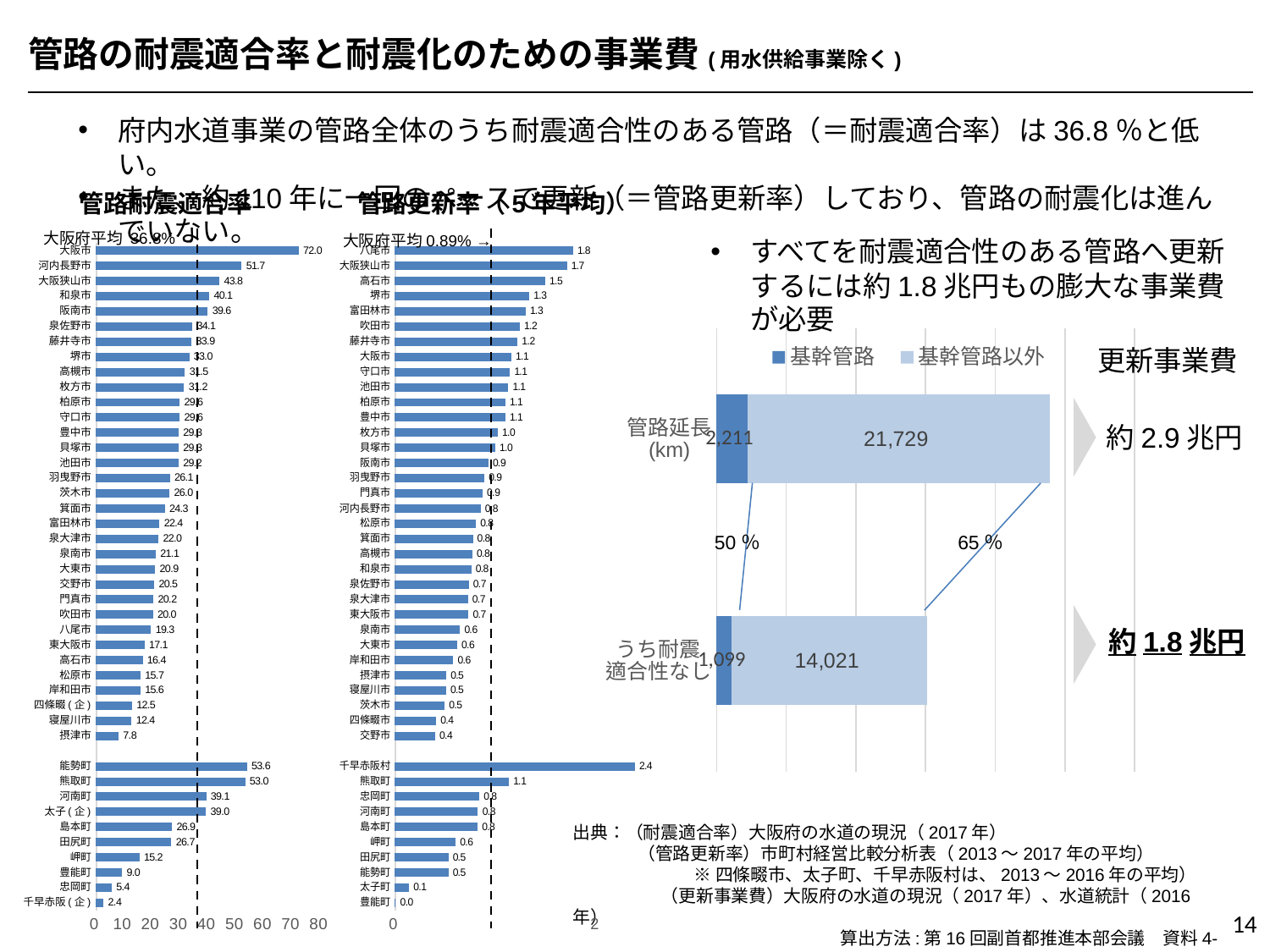

管路の耐震適合率と耐震化のための事業費(用水供給事業除く)
府内水道事業の管路全体のうち耐震適合性のある管路（＝耐震適合率）は36.8％と低い。
また、約110年に一回のペースで更新（＝管路更新率）しており、管路の耐震化は進んでいない。
管路更新率（5年平均）
管路耐震適合率
大阪府平均 36.8% →
大阪府平均0.89% →
すべてを耐震適合性のある管路へ更新するには約1.8兆円もの膨大な事業費が必要

### Chart

| Category | 耐震適合率 |
|---|---|
| 千早赤阪(企) | 2.4478719964006017 |
| 忠岡町 | 5.35277754362303 |
| 豊能町 | 9.042986741775705 |
| 岬町 | 15.244529869726446 |
| 田尻町 | 26.65428316406533 |
| 島本町 | 26.888357462943812 |
| 太子(企) | 38.99627416168638 |
| 河南町 | 39.05879184690219 |
| 熊取町 | 53.00166039575305 |
| 能勢町 | 53.58837156659233 |
|  | None |
| 摂津市 | 7.784499007207714 |
| 寝屋川市 | 12.426881245140205 |
| 四條畷(企) | 12.538016727360038 |
| 岸和田市 | 15.598970000095319 |
| 松原市 | 15.659921538905419 |
| 高石市 | 16.395066278172543 |
| 東大阪市 | 17.05053166862152 |
| 八尾市 | 19.336040365340164 |
| 吹田市 | 20.03190648880575 |
| 門真市 | 20.241616589345206 |
| 交野市 | 20.494496176311667 |
| 大東市 | 20.885018241732375 |
| 泉南市 | 21.064026984319923 |
| 泉大津市 | 22.022342729032136 |
| 富田林市 | 22.402602664246587 |
| 箕面市 | 24.270785450628452 |
| 茨木市 | 25.955614651597177 |
| 羽曳野市 | 26.0977650397251 |
| 池田市 | 29.19539573095628 |
| 貝塚市 | 29.269990498045352 |
| 豊中市 | 29.29911067521987 |
| 守口市 | 29.552406020541643 |
| 柏原市 | 29.567882483974735 |
| 枚方市 | 31.174348071004616 |
| 高槻市 | 31.463675113938276 |
| 堺市 | 33.033698004183634 |
| 藤井寺市 | 33.86963584675782 |
| 泉佐野市 | 34.082163015796574 |
| 阪南市 | 39.61848836628541 |
| 和泉市 | 40.140235259401855 |
| 大阪狭山市 | 43.78822372057998 |
| 河内長野市 | 51.725039799863545 |
| 大阪市 | 72.03478685222358 |

### Chart

| Category | 管路更新率 |
|---|---|
| 豊能町 | 0.0 |
| 太子町 | 0.1325 |
| 能勢町 | 0.522 |
| 田尻町 | 0.522 |
| 岬町 | 0.5940000000000001 |
| 島本町 | 0.8140000000000001 |
| 河南町 | 0.8159999999999998 |
| 忠岡町 | 0.8299999999999998 |
| 熊取町 | 1.124 |
| 千早赤阪村 | 2.3725 |
|  | None |
| 交野市 | 0.392 |
| 四條畷市 | 0.40249999999999997 |
| 茨木市 | 0.48599999999999993 |
| 寝屋川市 | 0.5 |
| 摂津市 | 0.502 |
| 岸和田市 | 0.5720000000000001 |
| 大東市 | 0.61 |
| 泉南市 | 0.638 |
| 東大阪市 | 0.7220000000000001 |
| 泉大津市 | 0.718 |
| 泉佐野市 | 0.726 |
| 和泉市 | 0.75 |
| 高槻市 | 0.76 |
| 箕面市 | 0.766 |
| 松原市 | 0.796 |
| 河内長野市 | 0.8440000000000001 |
| 門真市 | 0.8619999999999999 |
| 羽曳野市 | 0.8799999999999999 |
| 阪南市 | 0.9199999999999999 |
| 貝塚市 | 0.9880000000000001 |
| 枚方市 | 1.014 |
| 豊中市 | 1.0879999999999999 |
| 柏原市 | 1.0879999999999999 |
| 池田市 | 1.1179999999999999 |
| 守口市 | 1.134 |
| 大阪市 | 1.1480000000000001 |
| 藤井寺市 | 1.208 |
| 吹田市 | 1.232 |
| 富田林市 | 1.29 |
| 堺市 | 1.326 |
| 高石市 | 1.484 |
| 大阪狭山市 | 1.7 |
| 八尾市 | 1.7600000000000002 |

### Chart

| Category | 基幹管路 | 基幹管路以外 |
|---|---|---|
| うち耐震
適合性なし | 1099.0 | 14021.0 |
| 管路延長
(km) | 2211.0 | 21729.0 |
更新事業費
約2.9兆円

50％
65％
約1.8兆円

出典：（耐震適合率）大阪府の水道の現況（2017年）
　　　   （管路更新率）市町村経営比較分析表（2013～2017年の平均）
                              ※四條畷市、太子町、千早赤阪村は、2013～2016年の平均）
　　　　　（更新事業費）大阪府の水道の現況（2017年）、水道統計（2016年）
　　　　　　　　　　　　　　　 算出方法:第16回副首都推進本部会議　資料4-1　P13,33
14